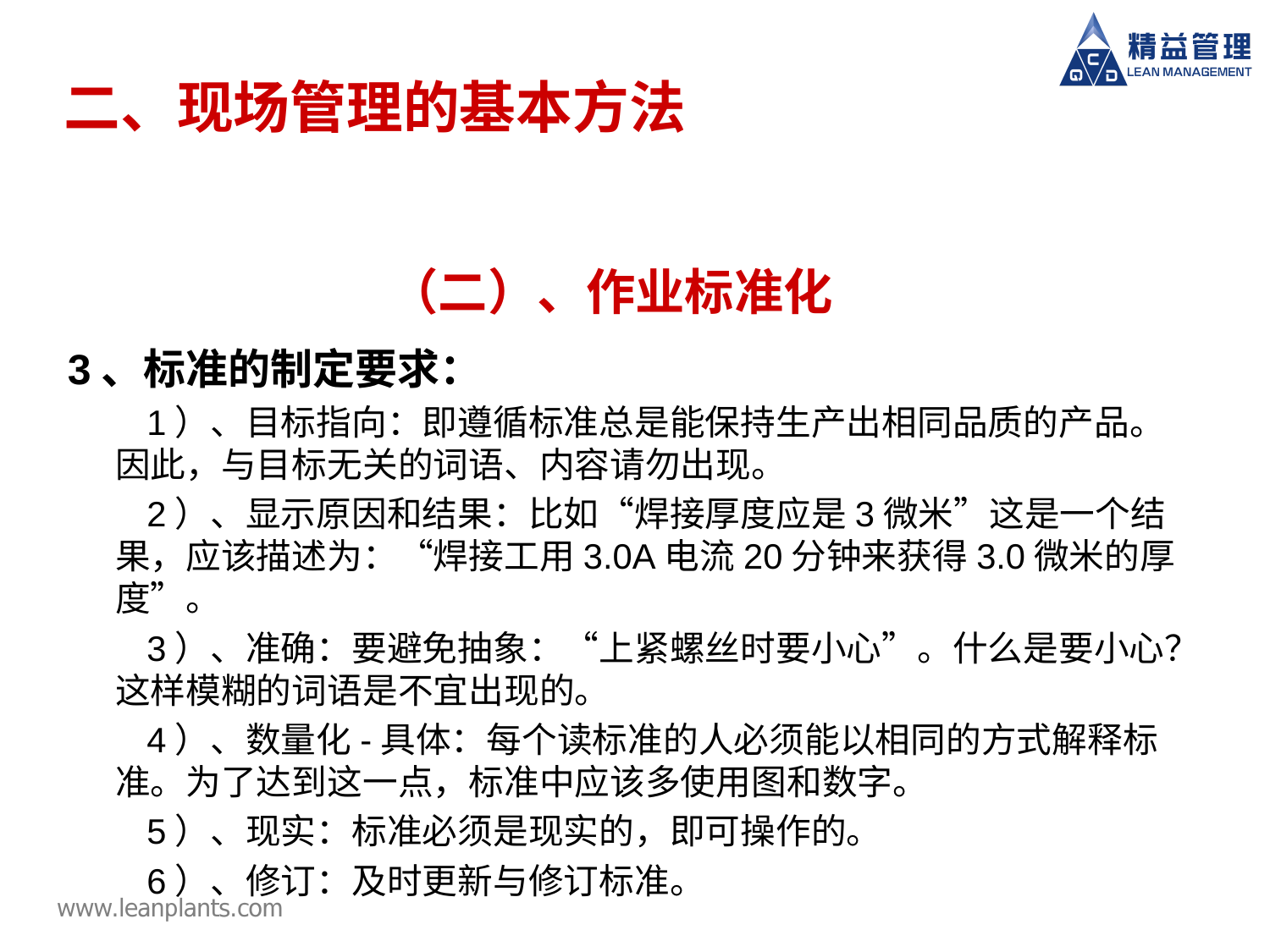

# 二、现场管理的基本方法
（二）、作业标准化
3、标准的制定要求：
　　1）、目标指向：即遵循标准总是能保持生产出相同品质的产品。因此，与目标无关的词语、内容请勿出现。
　　2）、显示原因和结果：比如“焊接厚度应是3微米”这是一个结果，应该描述为：“焊接工用3.0A电流20分钟来获得3.0微米的厚度”。
　　3）、准确：要避免抽象：“上紧螺丝时要小心”。什么是要小心？这样模糊的词语是不宜出现的。
　　4）、数量化-具体：每个读标准的人必须能以相同的方式解释标准。为了达到这一点，标准中应该多使用图和数字。
　　5）、现实：标准必须是现实的，即可操作的。
　　6）、修订：及时更新与修订标准。